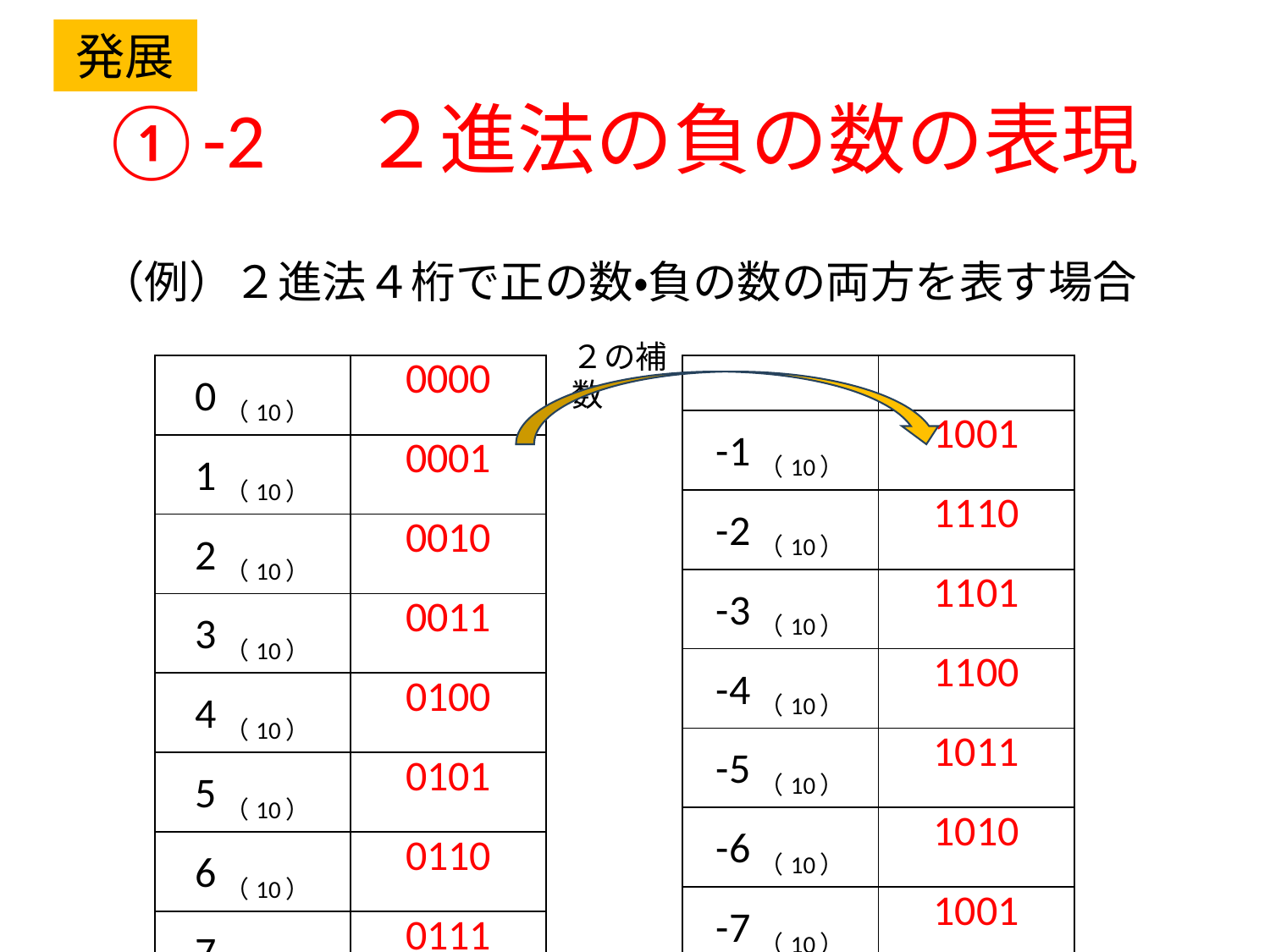

発展
# ①-2　２進法の負の数の表現
（例）２進法４桁で正の数・負の数の両方を表す場合
２の補数
| 0（10） | 0000 |
| --- | --- |
| 1（10） | 0001 |
| 2（10） | 0010 |
| 3（10） | 0011 |
| 4（10） | 0100 |
| 5（10） | 0101 |
| 6（10） | 0110 |
| 7（10） | 0111 |
|  |  |
|  |  |
| --- | --- |
| -1（10） | 1001 |
| -2（10） | 1110 |
| -3（10） | 1101 |
| -4（10） | 1100 |
| -5（10） | 1011 |
| -6（10） | 1010 |
| -7（10） | 1001 |
| -8（10） | 1000 |